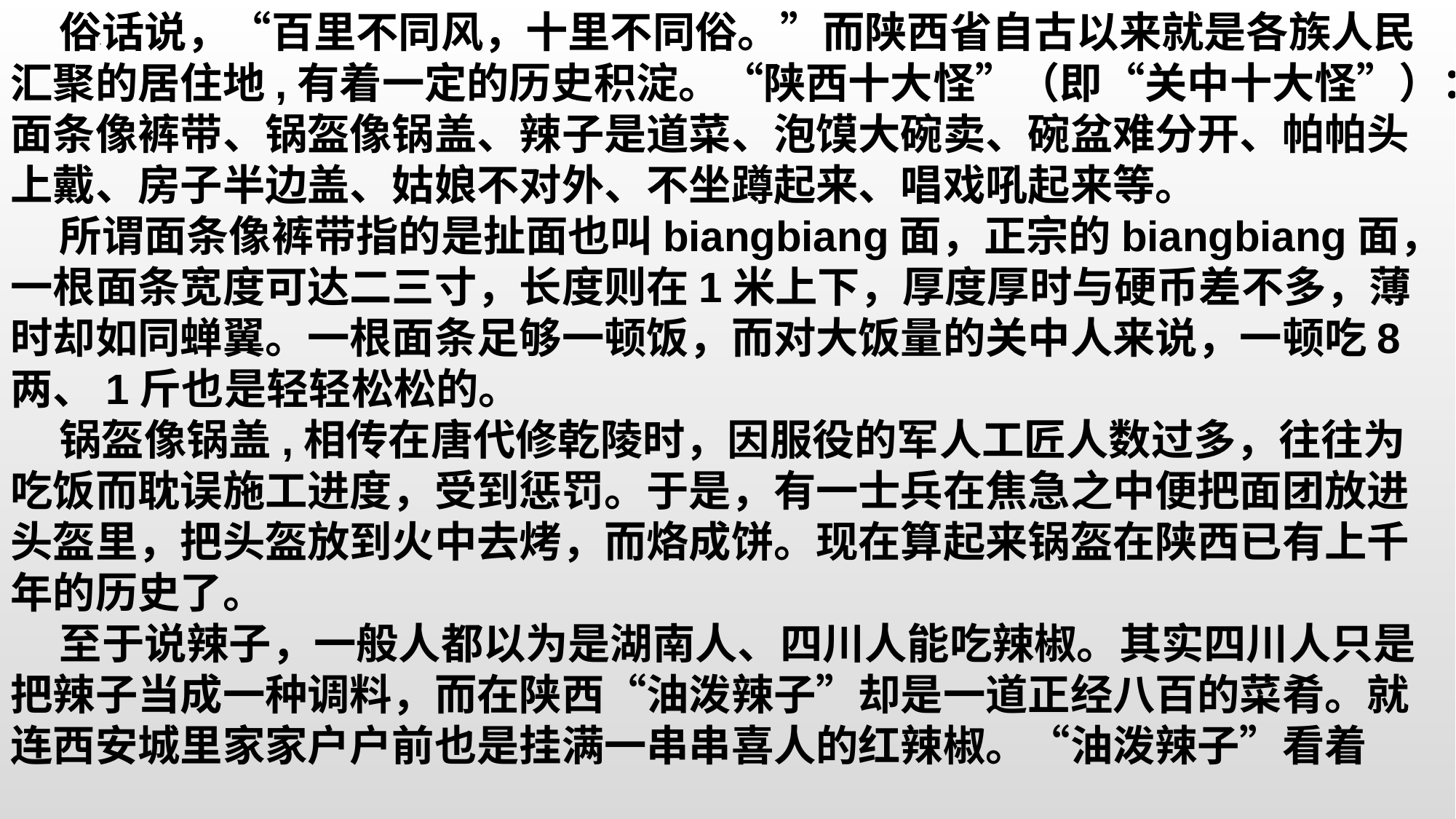

俗话说，“百里不同风，十里不同俗。”而陕西省自古以来就是各族人民汇聚的居住地,有着一定的历史积淀。“陕西十大怪”（即“关中十大怪”）：面条像裤带、锅盔像锅盖、辣子是道菜、泡馍大碗卖、碗盆难分开、帕帕头上戴、房子半边盖、姑娘不对外、不坐蹲起来、唱戏吼起来等。
    所谓面条像裤带指的是扯面也叫biangbiang面，正宗的biangbiang面，一根面条宽度可达二三寸，长度则在1米上下，厚度厚时与硬币差不多，薄时却如同蝉翼。一根面条足够一顿饭，而对大饭量的关中人来说，一顿吃8两、1斤也是轻轻松松的。
    锅盔像锅盖,相传在唐代修乾陵时，因服役的军人工匠人数过多，往往为吃饭而耽误施工进度，受到惩罚。于是，有一士兵在焦急之中便把面团放进头盔里，把头盔放到火中去烤，而烙成饼。现在算起来锅盔在陕西已有上千年的历史了。
    至于说辣子，一般人都以为是湖南人、四川人能吃辣椒。其实四川人只是把辣子当成一种调料，而在陕西“油泼辣子”却是一道正经八百的菜肴。就连西安城里家家户户前也是挂满一串串喜人的红辣椒。“油泼辣子”看着